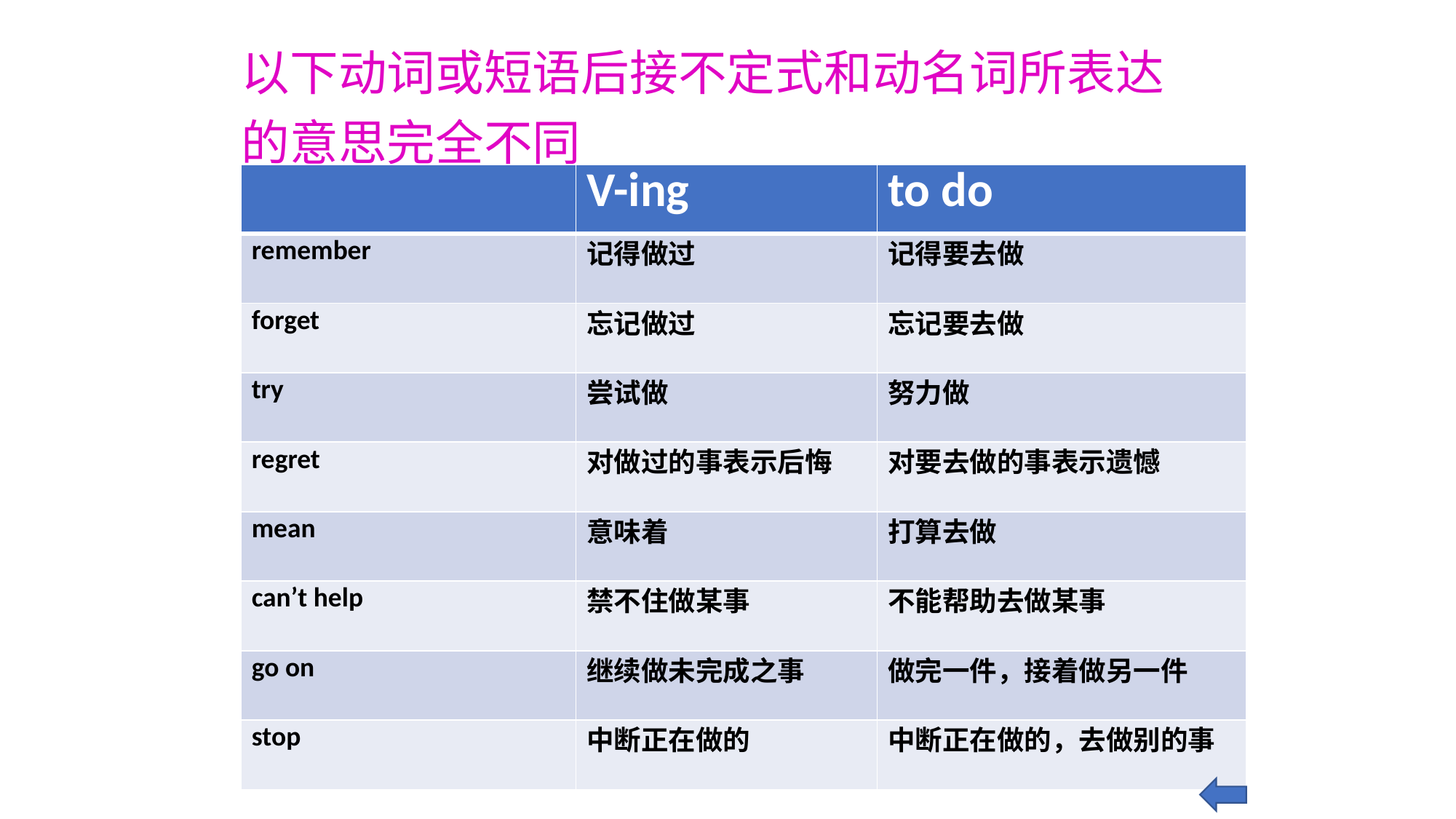

以下动词或短语后接不定式和动名词所表达的意思完全不同
|  | V-ing | to do |
| --- | --- | --- |
| remember | 记得做过 | 记得要去做 |
| forget | 忘记做过 | 忘记要去做 |
| try | 尝试做 | 努力做 |
| regret | 对做过的事表示后悔 | 对要去做的事表示遗憾 |
| mean | 意味着 | 打算去做 |
| can’t help | 禁不住做某事 | 不能帮助去做某事 |
| go on | 继续做未完成之事 | 做完一件，接着做另一件 |
| stop | 中断正在做的 | 中断正在做的，去做别的事 |